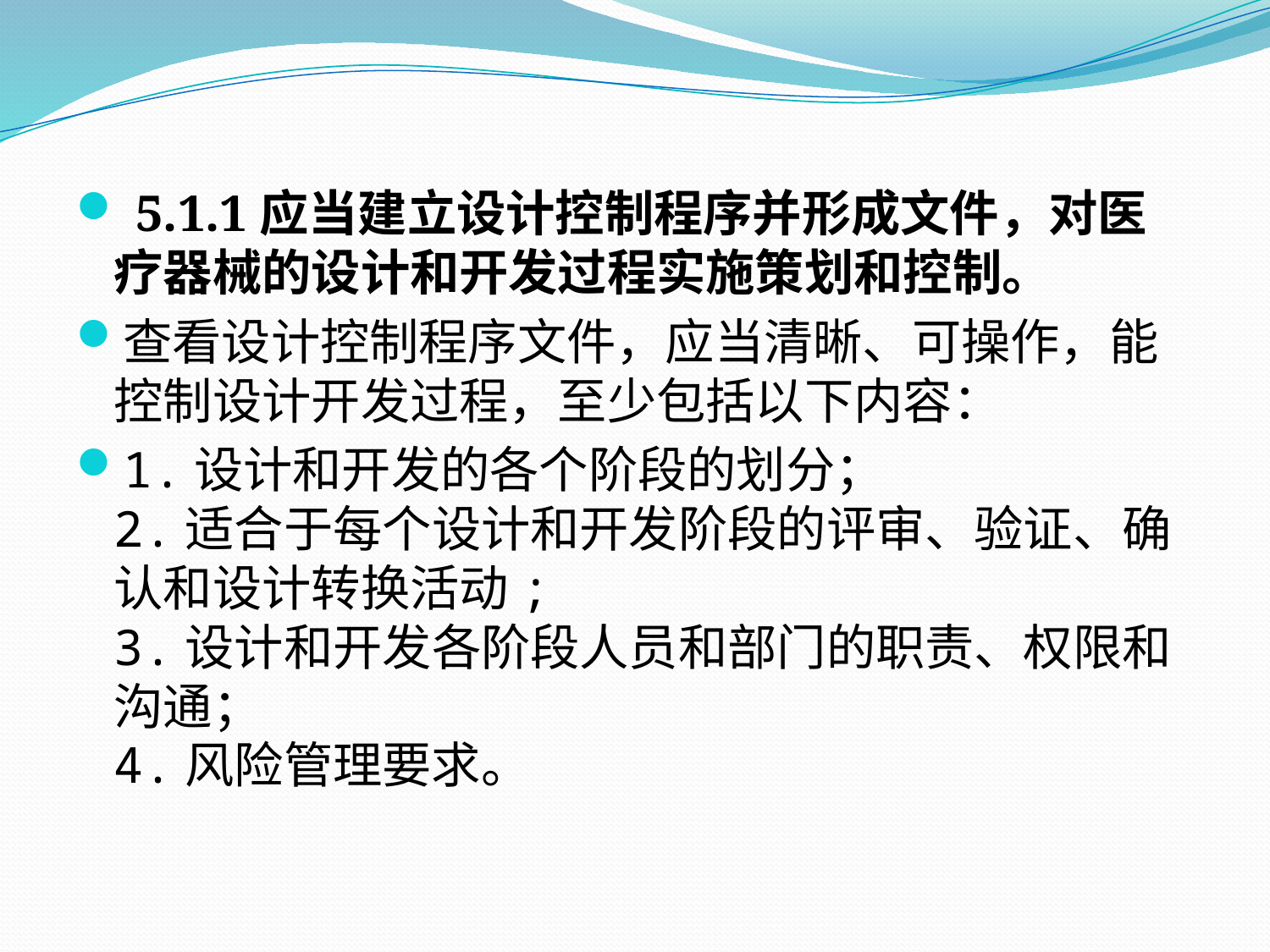

5.1.1应当建立设计控制程序并形成文件，对医疗器械的设计和开发过程实施策划和控制。
查看设计控制程序文件，应当清晰、可操作，能控制设计开发过程，至少包括以下内容：
1.设计和开发的各个阶段的划分；
2.适合于每个设计和开发阶段的评审、验证、确认和设计转换活动;
3.设计和开发各阶段人员和部门的职责、权限和沟通；
4.风险管理要求。